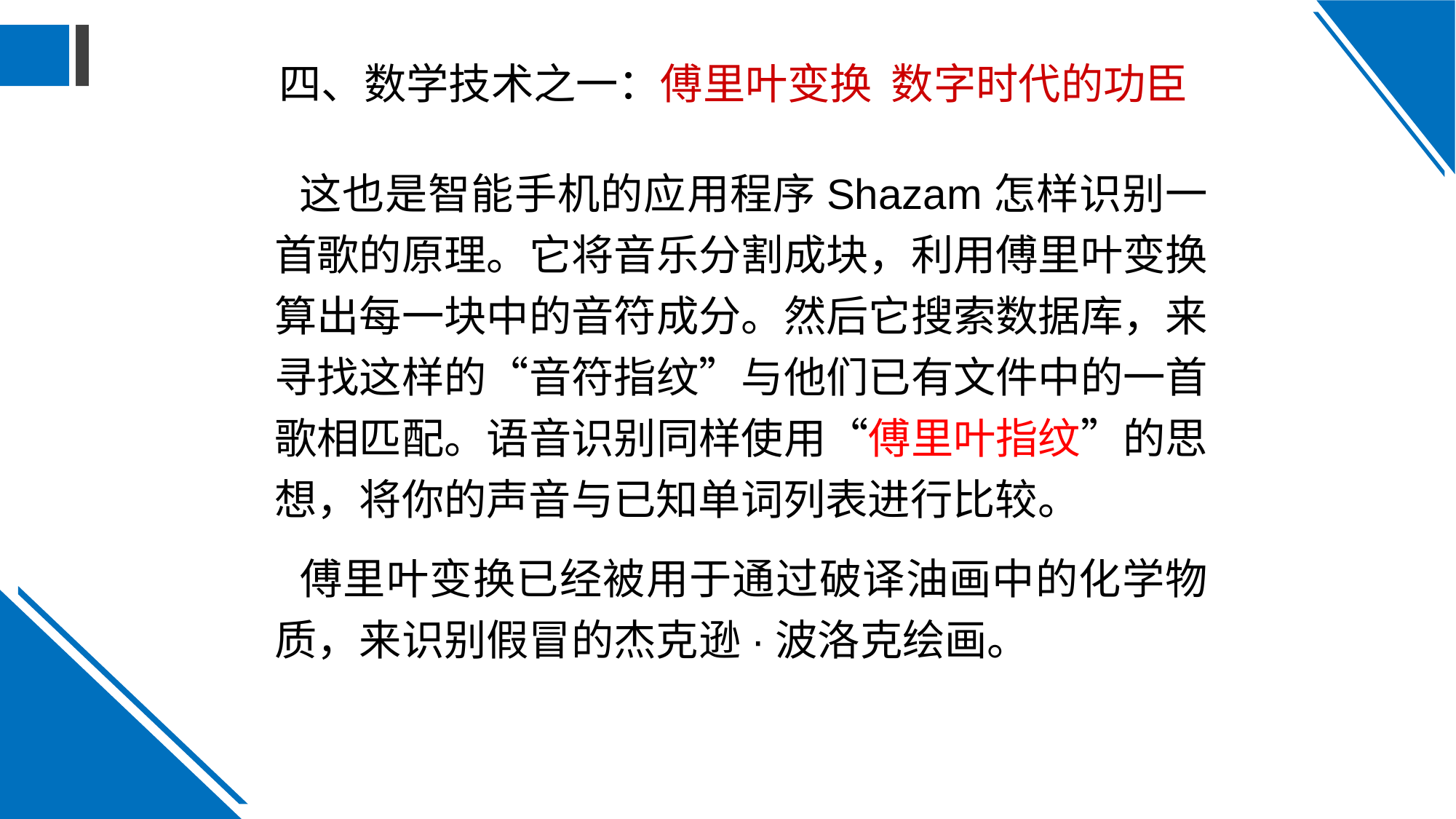

# 四、数学技术之一：傅里叶变换  数字时代的功臣
    这也是智能手机的应用程序Shazam怎样识别一首歌的原理。它将音乐分割成块，利用傅里叶变换算出每一块中的音符成分。然后它搜索数据库，来寻找这样的“音符指纹”与他们已有文件中的一首歌相匹配。语音识别同样使用“傅里叶指纹”的思想，将你的声音与已知单词列表进行比较。
    傅里叶变换已经被用于通过破译油画中的化学物质，来识别假冒的杰克逊·波洛克绘画。